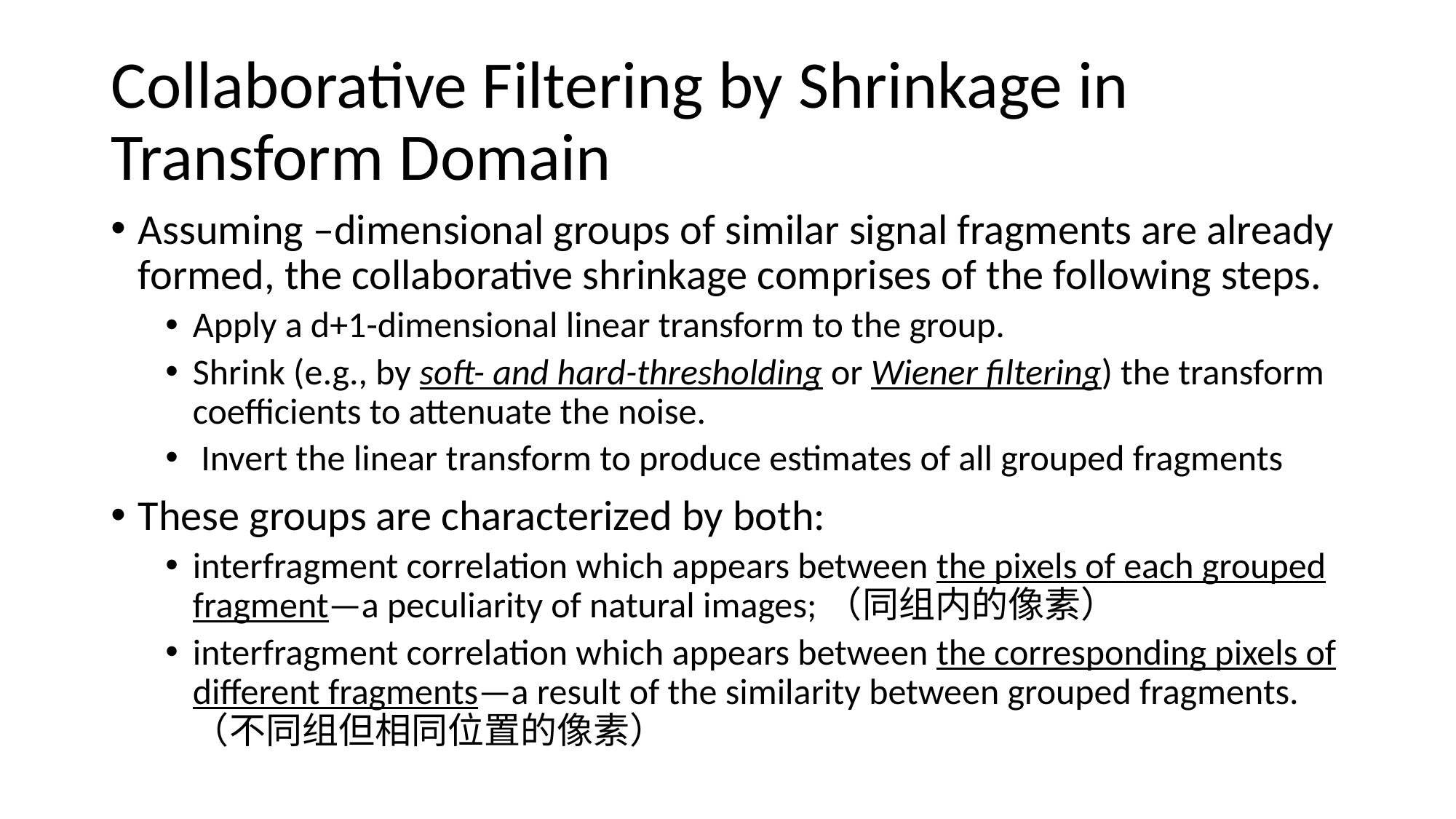

# Collaborative Filtering by Shrinkage in Transform Domain
Assuming –dimensional groups of similar signal fragments are already formed, the collaborative shrinkage comprises of the following steps.
Apply a d+1-dimensional linear transform to the group.
Shrink (e.g., by soft- and hard-thresholding or Wiener filtering) the transform coefficients to attenuate the noise.
 Invert the linear transform to produce estimates of all grouped fragments
These groups are characterized by both:
interfragment correlation which appears between the pixels of each grouped fragment—a peculiarity of natural images;（同组内的像素）
interfragment correlation which appears between the corresponding pixels of different fragments—a result of the similarity between grouped fragments.（不同组但相同位置的像素）